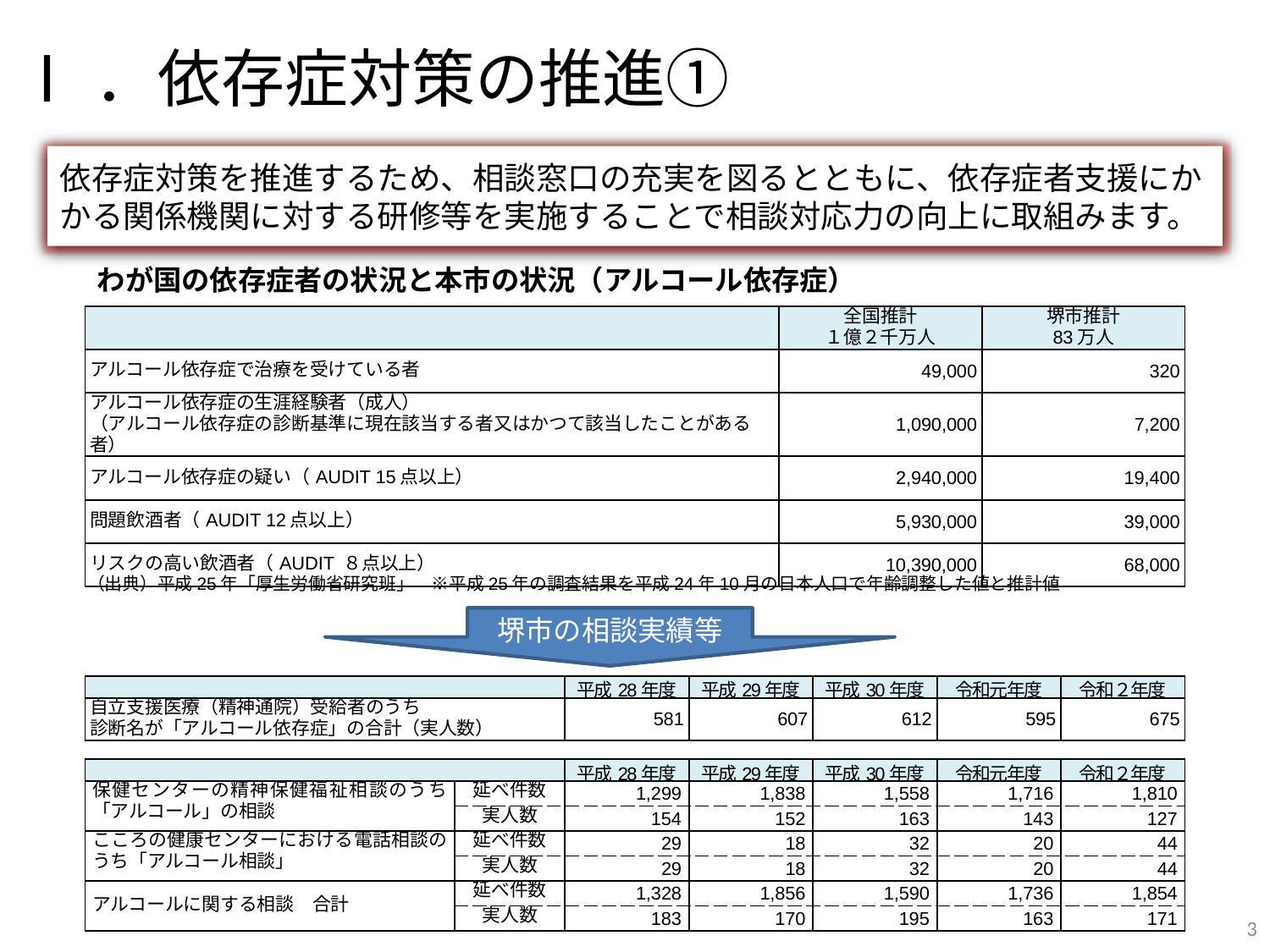

# Ⅰ．依存症対策の推進①
依存症対策を推進するため、相談窓口の充実を図るとともに、依存症者支援にかかる関係機関に対する研修等を実施することで相談対応力の向上に取組みます。
わが国の依存症者の状況と本市の状況（アルコール依存症）
|  | 全国推計 １億２千万人 | 堺市推計 83万人 |
| --- | --- | --- |
| アルコール依存症で治療を受けている者 | 49,000 | 320 |
| アルコール依存症の生涯経験者（成人） （アルコール依存症の診断基準に現在該当する者又はかつて該当したことがある者） | 1,090,000 | 7,200 |
| アルコール依存症の疑い（AUDIT 15点以上） | 2,940,000 | 19,400 |
| 問題飲酒者（AUDIT 12点以上） | 5,930,000 | 39,000 |
| リスクの高い飲酒者（AUDIT ８点以上） | 10,390,000 | 68,000 |
（出典）平成25年「厚生労働省研究班」　※平成25年の調査結果を平成24年10月の日本人口で年齢調整した値と推計値
堺市の相談実績等
|  | 平成28年度 | 平成29年度 | 平成30年度 | 令和元年度 | 令和２年度 |
| --- | --- | --- | --- | --- | --- |
| 自立支援医療（精神通院）受給者のうち 診断名が「アルコール依存症」の合計（実人数） | 581 | 607 | 612 | 595 | 675 |
|  |  | 平成28年度 | 平成29年度 | 平成30年度 | 令和元年度 | 令和２年度 |
| --- | --- | --- | --- | --- | --- | --- |
| 保健センターの精神保健福祉相談のうち「アルコール」の相談 | 延べ件数 | 1,299 | 1,838 | 1,558 | 1,716 | 1,810 |
|  | 実人数 | 154 | 152 | 163 | 143 | 127 |
| こころの健康センターにおける電話相談のうち「アルコール相談」 | 延べ件数 | 29 | 18 | 32 | 20 | 44 |
|  | 実人数 | 29 | 18 | 32 | 20 | 44 |
| アルコールに関する相談　合計 | 延べ件数 | 1,328 | 1,856 | 1,590 | 1,736 | 1,854 |
|  | 実人数 | 183 | 170 | 195 | 163 | 171 |
3